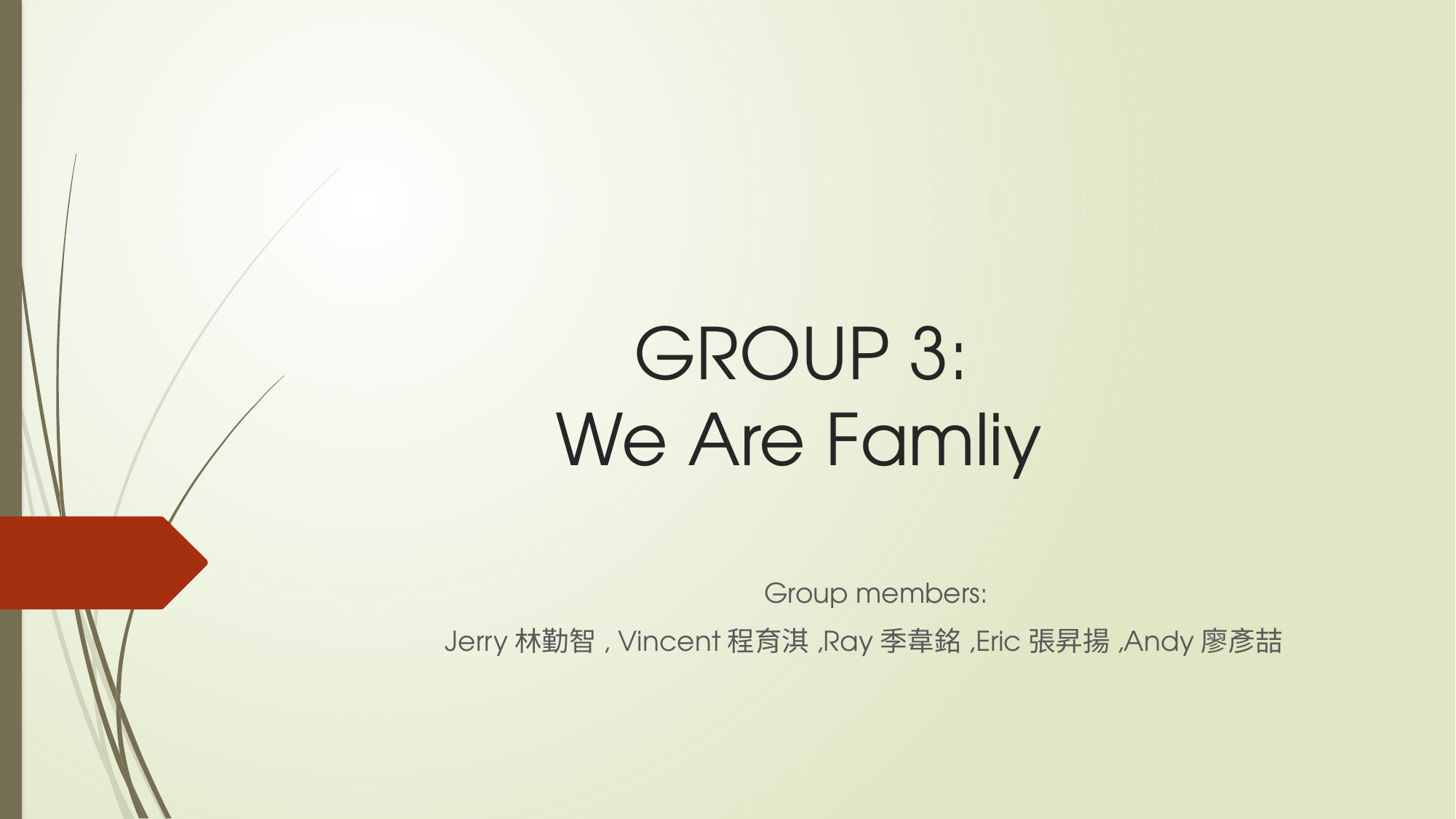

# GROUP 3: We Are Famliy
                                                  	 Group members:
      Jerry林勤智, Vincent程育淇,Ray季韋銘,Eric張昇揚,Andy廖彥喆